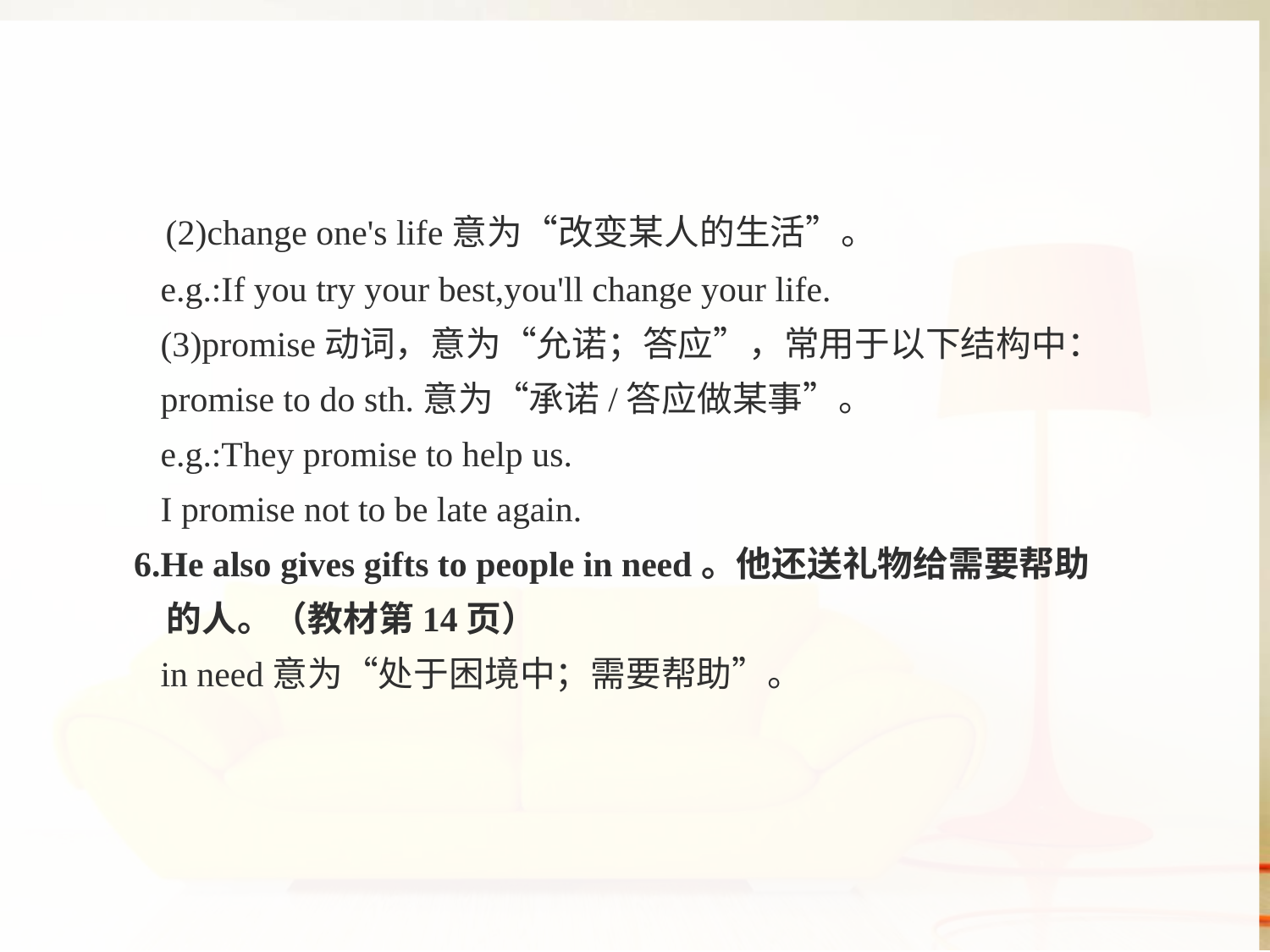

(2)change one's life意为“改变某人的生活”。
   e.g.:If you try your best,you'll change your life.
   (3)promise动词，意为“允诺；答应”，常用于以下结构中：
   promise to do sth.意为“承诺/答应做某事”。
   e.g.:They promise to help us.
   I promise not to be late again.
6.He also gives gifts to people in need。他还送礼物给需要帮助
   的人。（教材第14页）
   in need意为“处于困境中；需要帮助”。